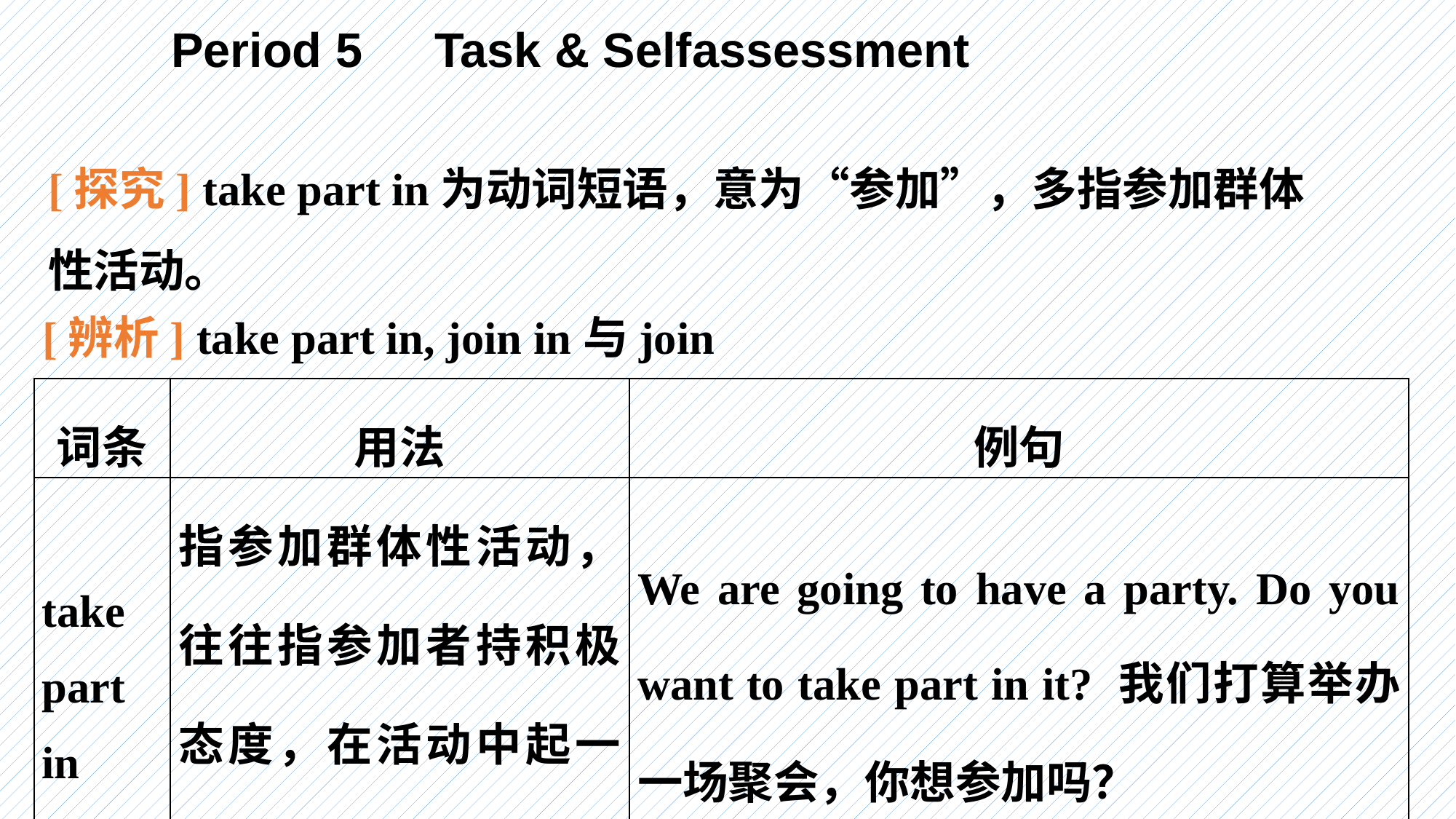

Period 5　Task & Self­assessment
[探究] take part in为动词短语，意为“参加”，多指参加群体性活动。
[辨析] take part in, join in与join
| 词条 | 用法 | 例句 |
| --- | --- | --- |
| take part in | 指参加群体性活动，往往指参加者持积极态度，在活动中起一定的作用。 | We are going to have a party. Do you want to take part in it? 我们打算举办一场聚会，你想参加吗？ |